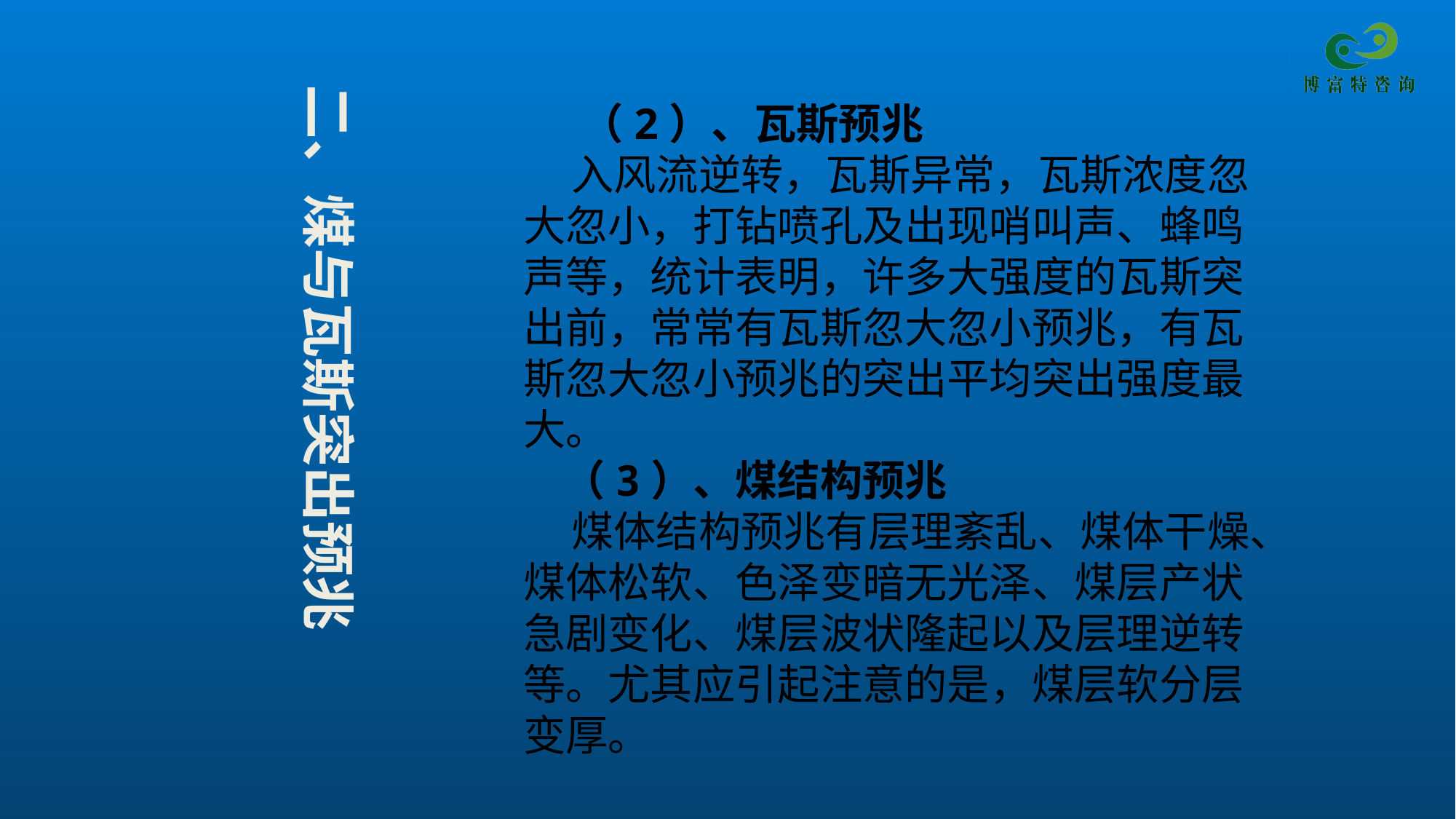

二、煤与瓦斯突出预兆
     （2）、瓦斯预兆
    入风流逆转，瓦斯异常，瓦斯浓度忽大忽小，打钻喷孔及出现哨叫声、蜂鸣声等，统计表明，许多大强度的瓦斯突出前，常常有瓦斯忽大忽小预兆，有瓦斯忽大忽小预兆的突出平均突出强度最大。
   （3）、煤结构预兆
    煤体结构预兆有层理紊乱、煤体干燥、煤体松软、色泽变暗无光泽、煤层产状急剧变化、煤层波状隆起以及层理逆转等。尤其应引起注意的是，煤层软分层变厚。